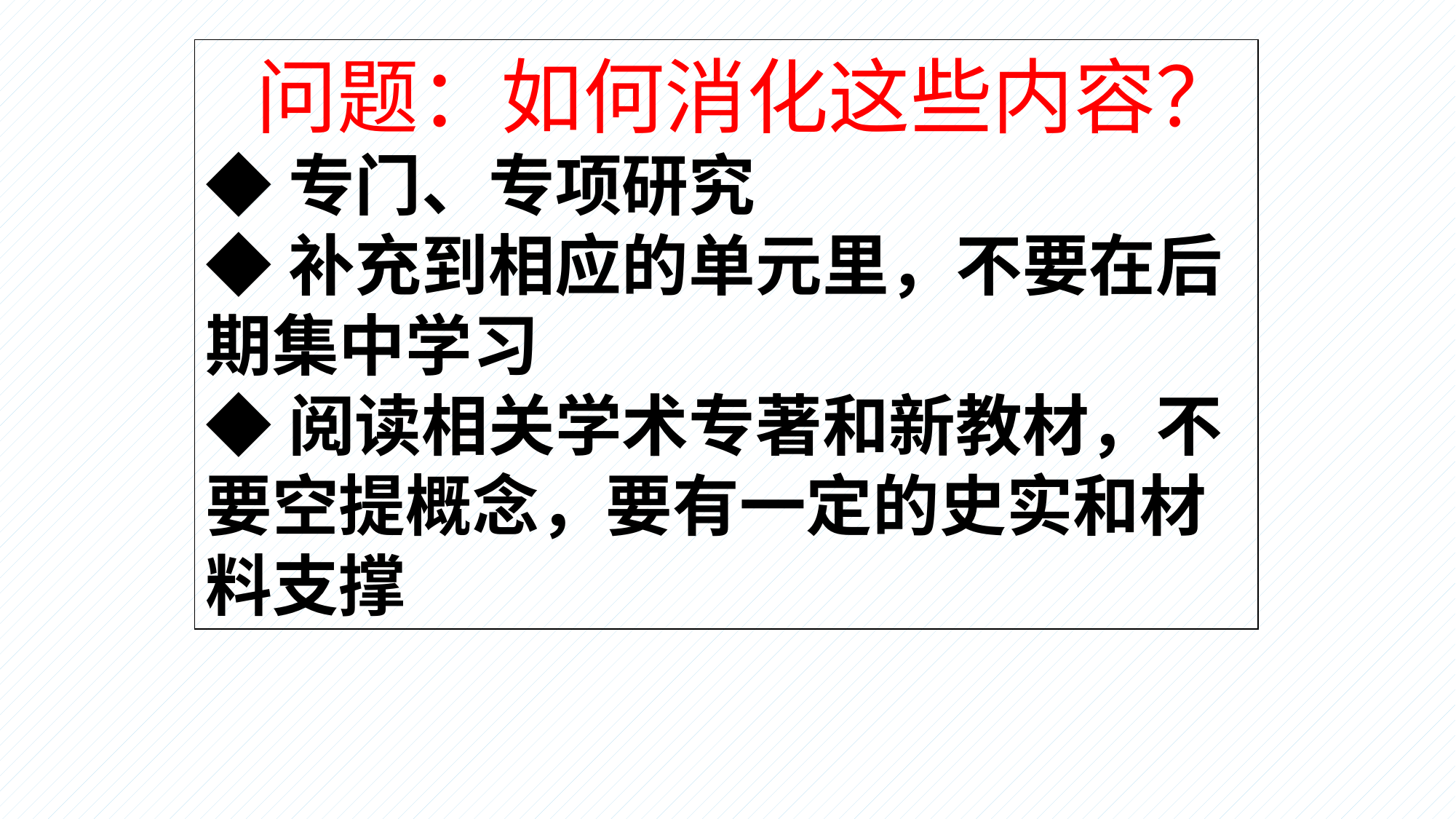

问题：如何消化这些内容？
◆专门、专项研究
◆补充到相应的单元里，不要在后期集中学习
◆阅读相关学术专著和新教材，不要空提概念，要有一定的史实和材料支撑